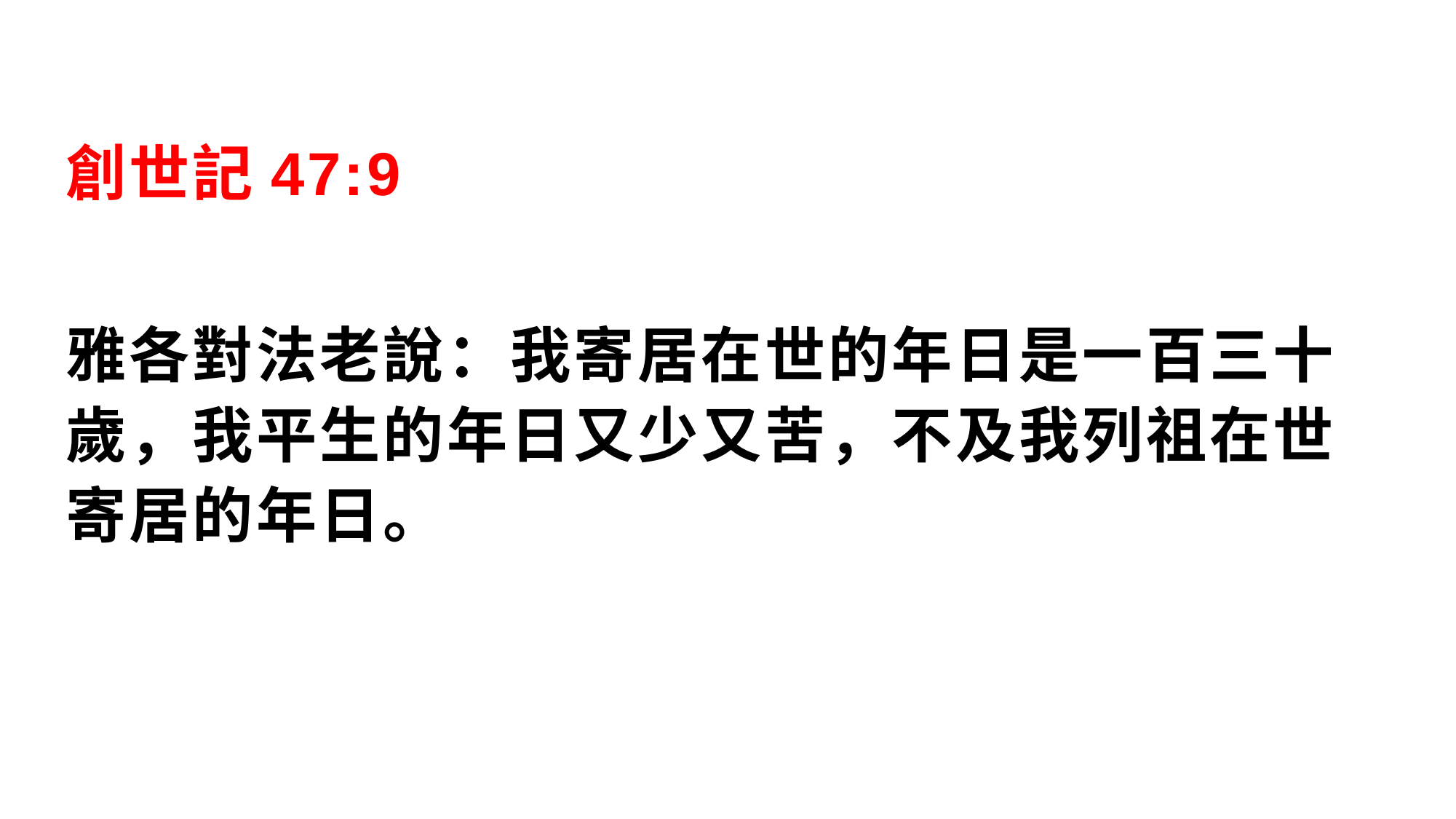

創世記47:9

雅各對法老說：我寄居在世的年日是一百三十歲，我平生的年日又少又苦，不及我列祖在世寄居的年日。